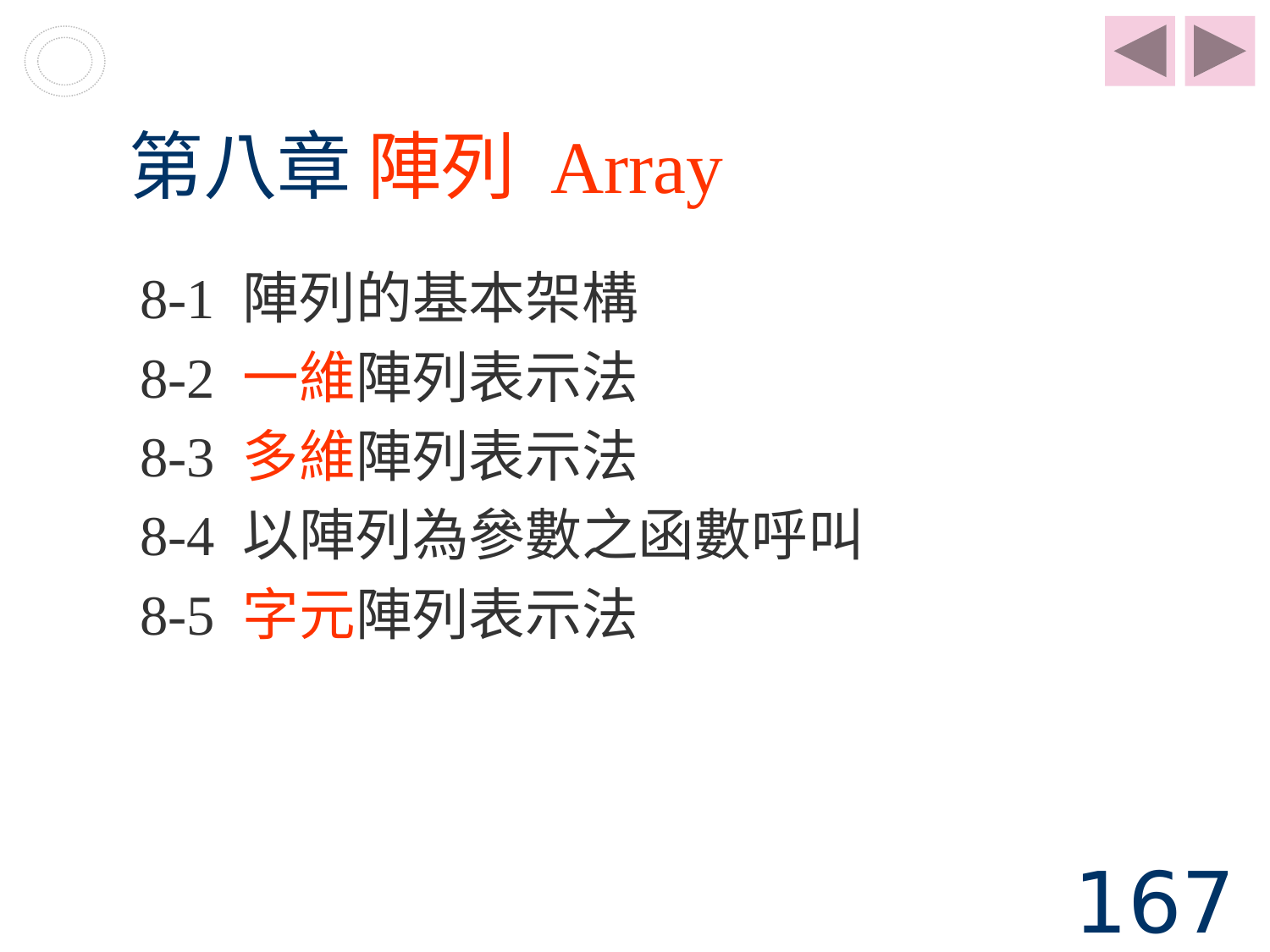

# 第八章 陣列 Array
8-1 陣列的基本架構
8-2 一維陣列表示法
8-3 多維陣列表示法
8-4 以陣列為參數之函數呼叫
8-5 字元陣列表示法
167